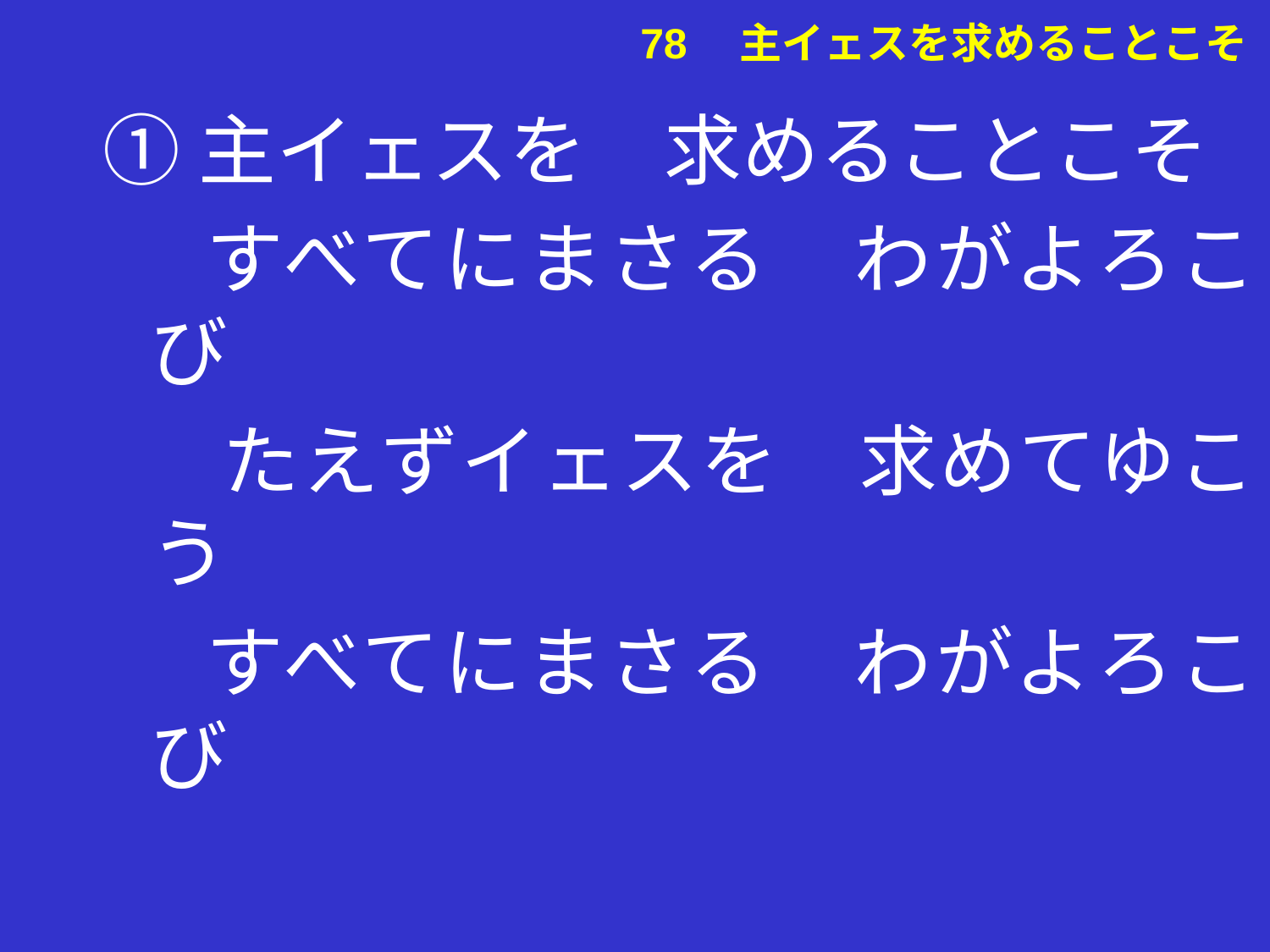

①主イェスを　求めることこそ
　 すべてにまさる　わがよろこび
 　たえずイェスを　求めてゆこう
　 すべてにまさる　わがよろこび
# 78　主イェスを求めることこそ